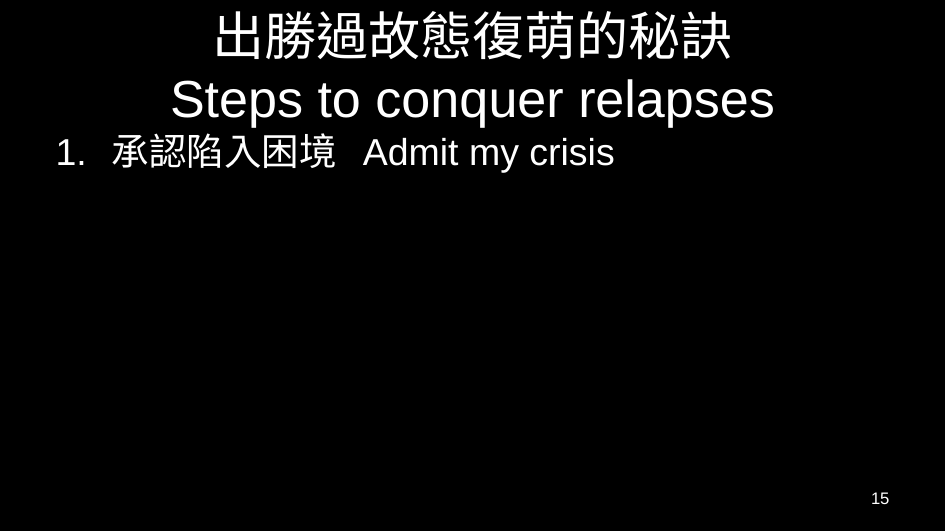

# 出勝過故態復萌的秘訣 Steps to conquer relapses
承認陷入困境  Admit my crisis
15